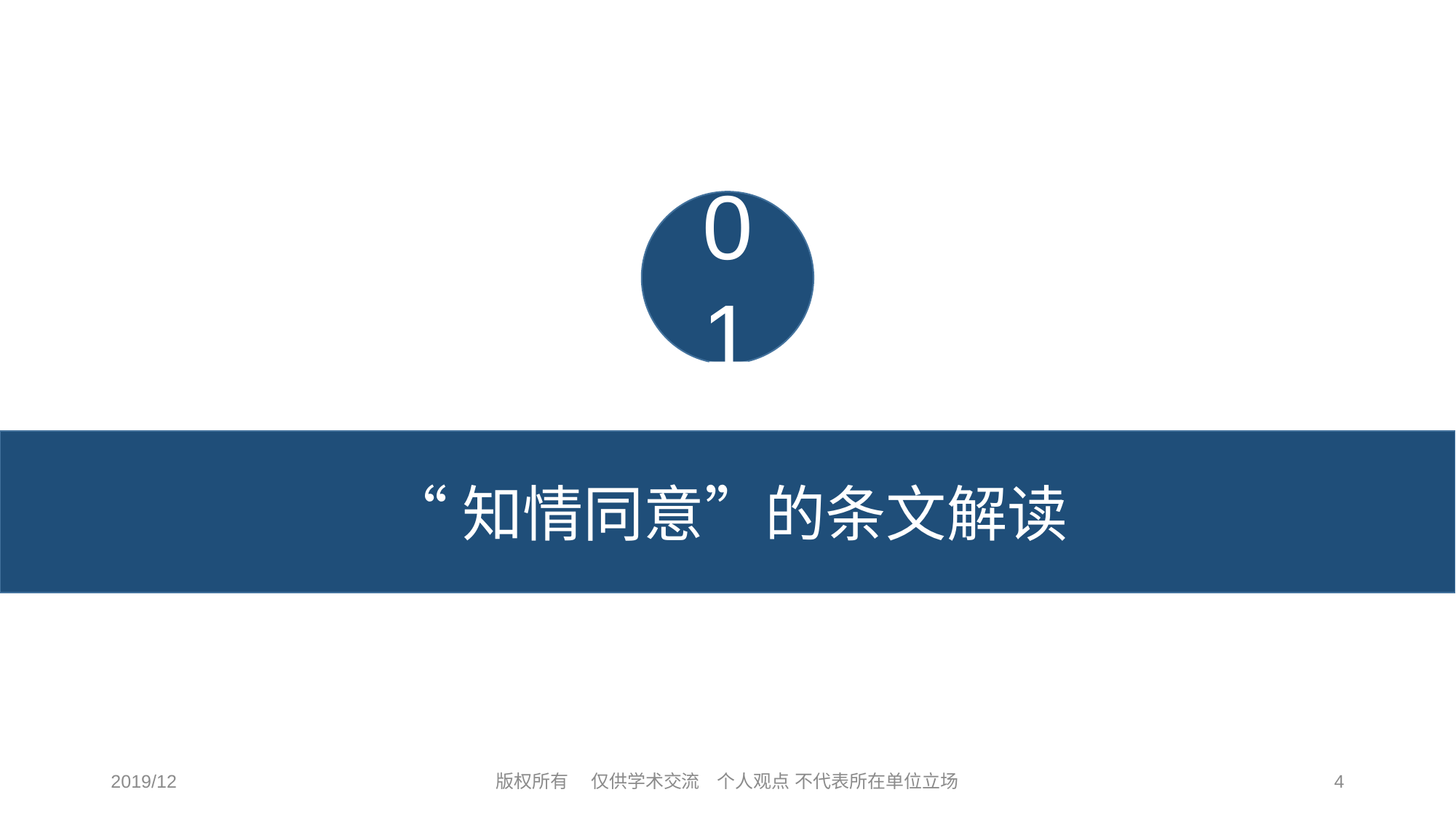

01
“知情同意”的条文解读
2019/12
版权所有    仅供学术交流   个人观点 不代表所在单位立场
4